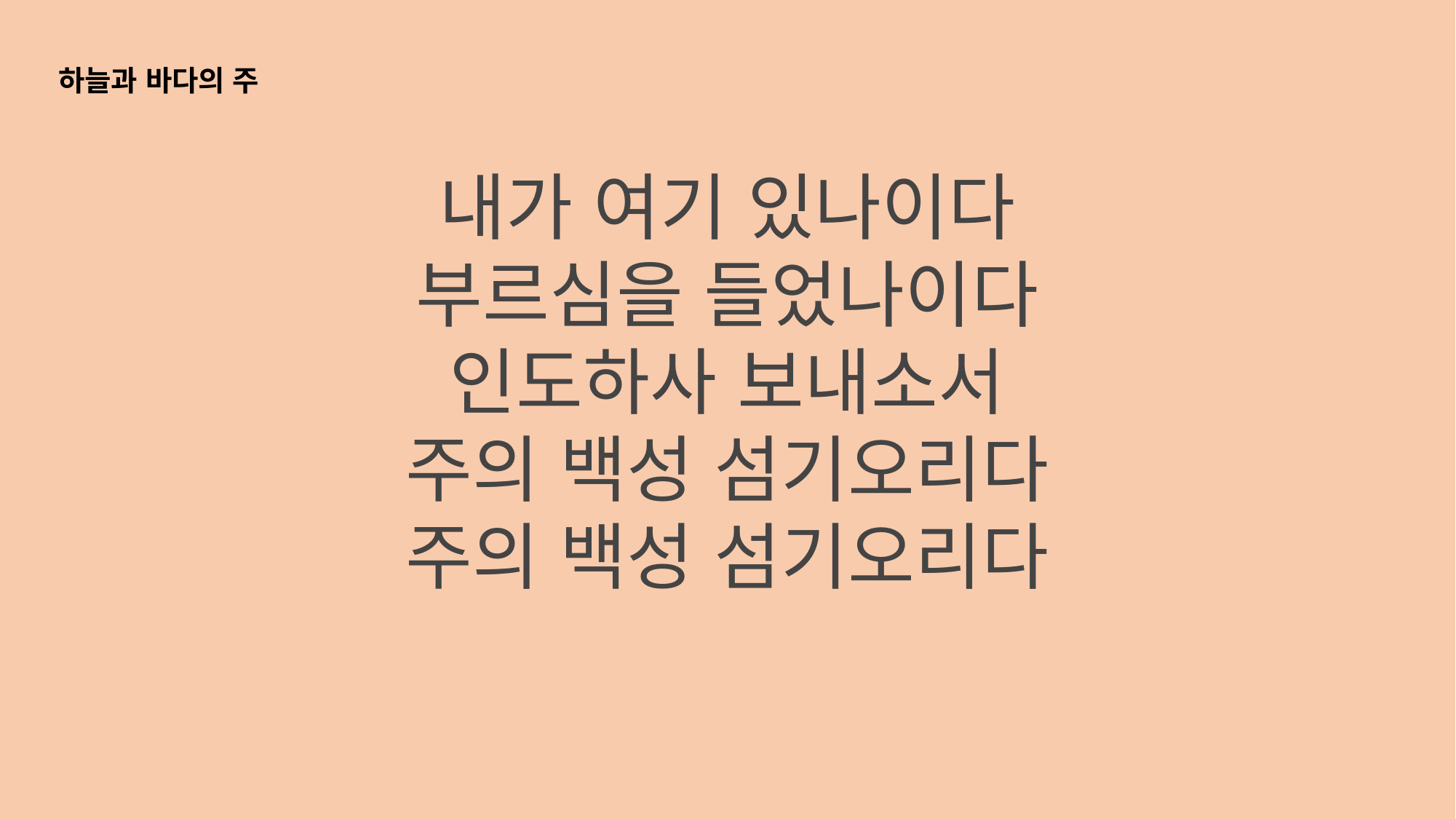

하늘과 바다의 주
내가 여기 있나이다
부르심을 들었나이다
인도하사 보내소서
주의 백성 섬기오리다
주의 백성 섬기오리다